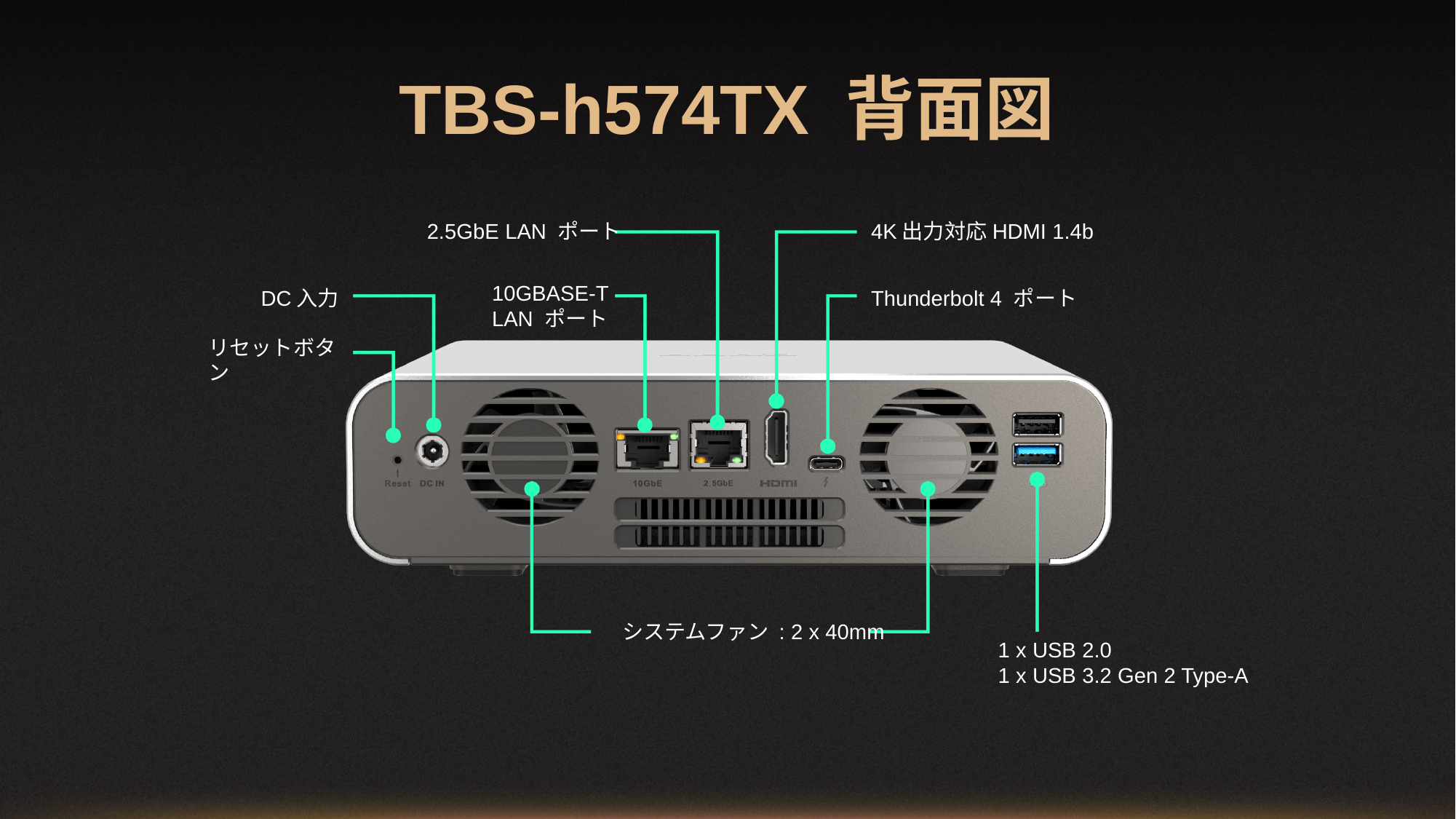

TBS-h574TX 背面図
2.5GbE LAN ポート
4K出力対応HDMI 1.4b
10GBASE-T
LAN ポート
DC入力
Thunderbolt 4 ポート
リセットボタン
システムファン : 2 x 40mm
1 x USB 2.0
1 x USB 3.2 Gen 2 Type-A